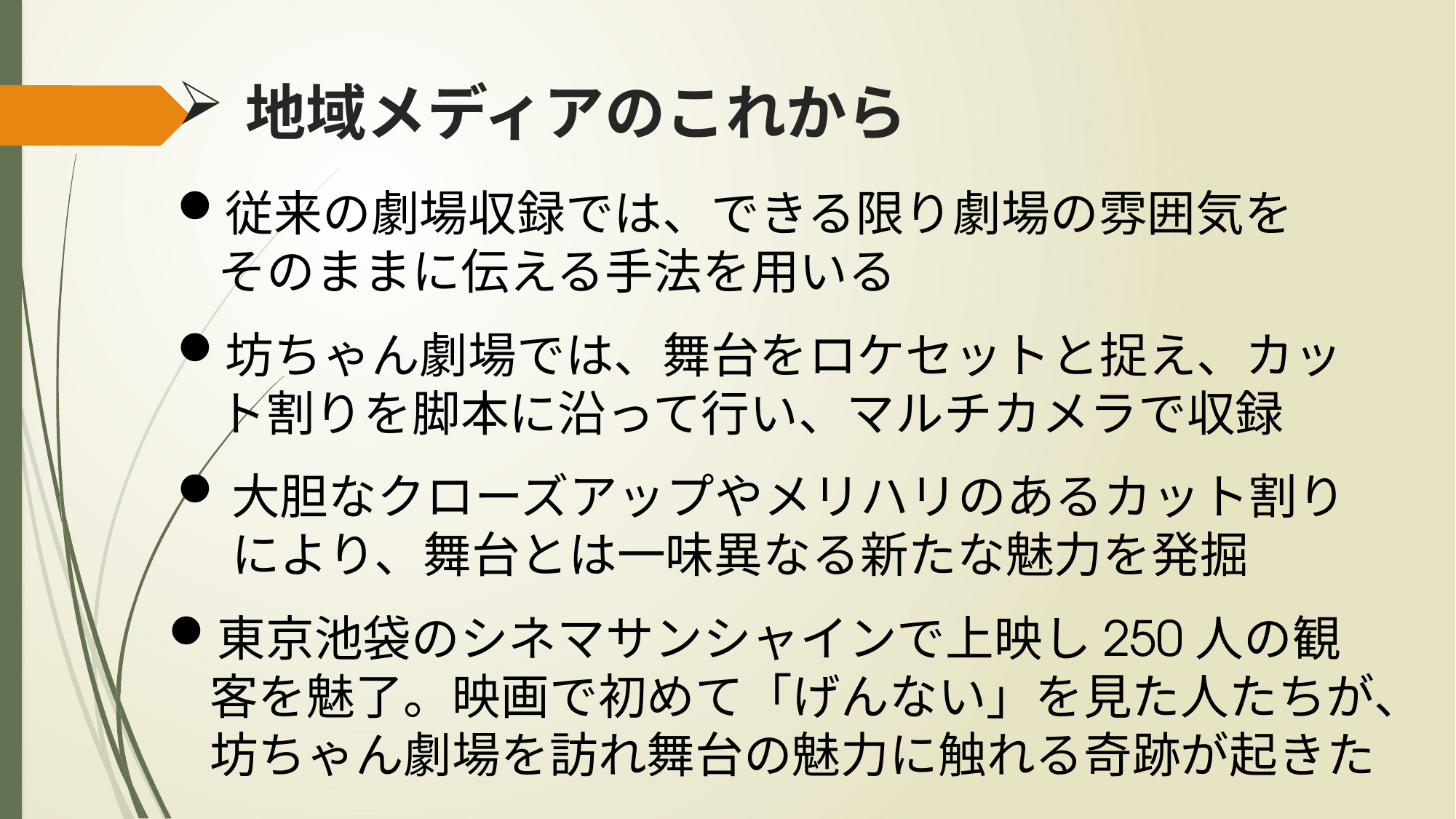

# 地域メディアのこれから
従来の劇場収録では、できる限り劇場の雰囲気を　そのままに伝える手法を用いる
坊ちゃん劇場では、舞台をロケセットと捉え、カット割りを脚本に沿って行い、マルチカメラで収録
大胆なクローズアップやメリハリのあるカット割りにより、舞台とは一味異なる新たな魅力を発掘
東京池袋のシネマサンシャインで上映し250人の観客を魅了。映画で初めて「げんない」を見た人たちが、坊ちゃん劇場を訪れ舞台の魅力に触れる奇跡が起きた